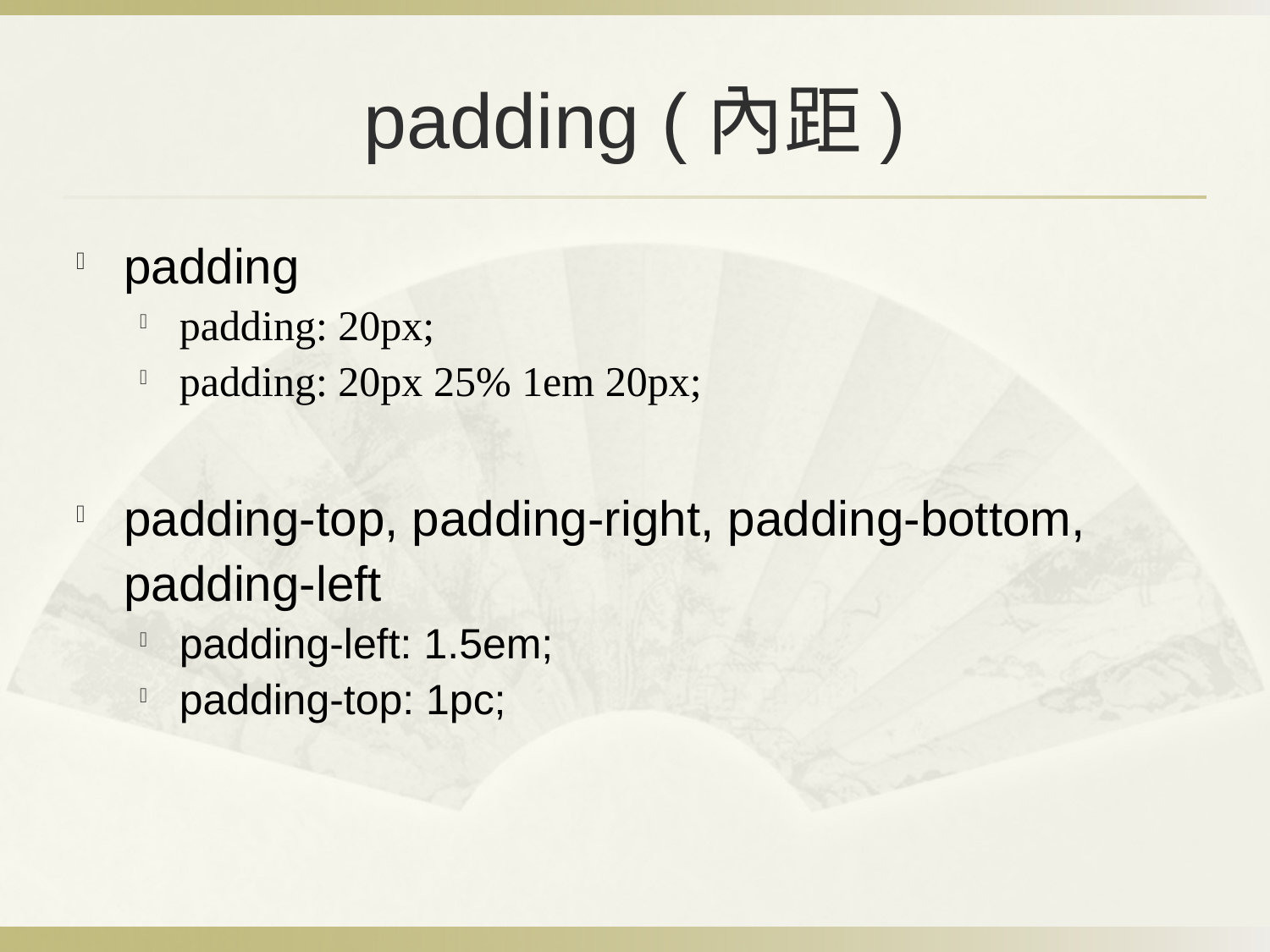

# padding (內距)
padding
padding: 20px;
padding: 20px 25% 1em 20px;

padding-top, padding-right, padding-bottom, padding-left
padding-left: 1.5em;
padding-top: 1pc;